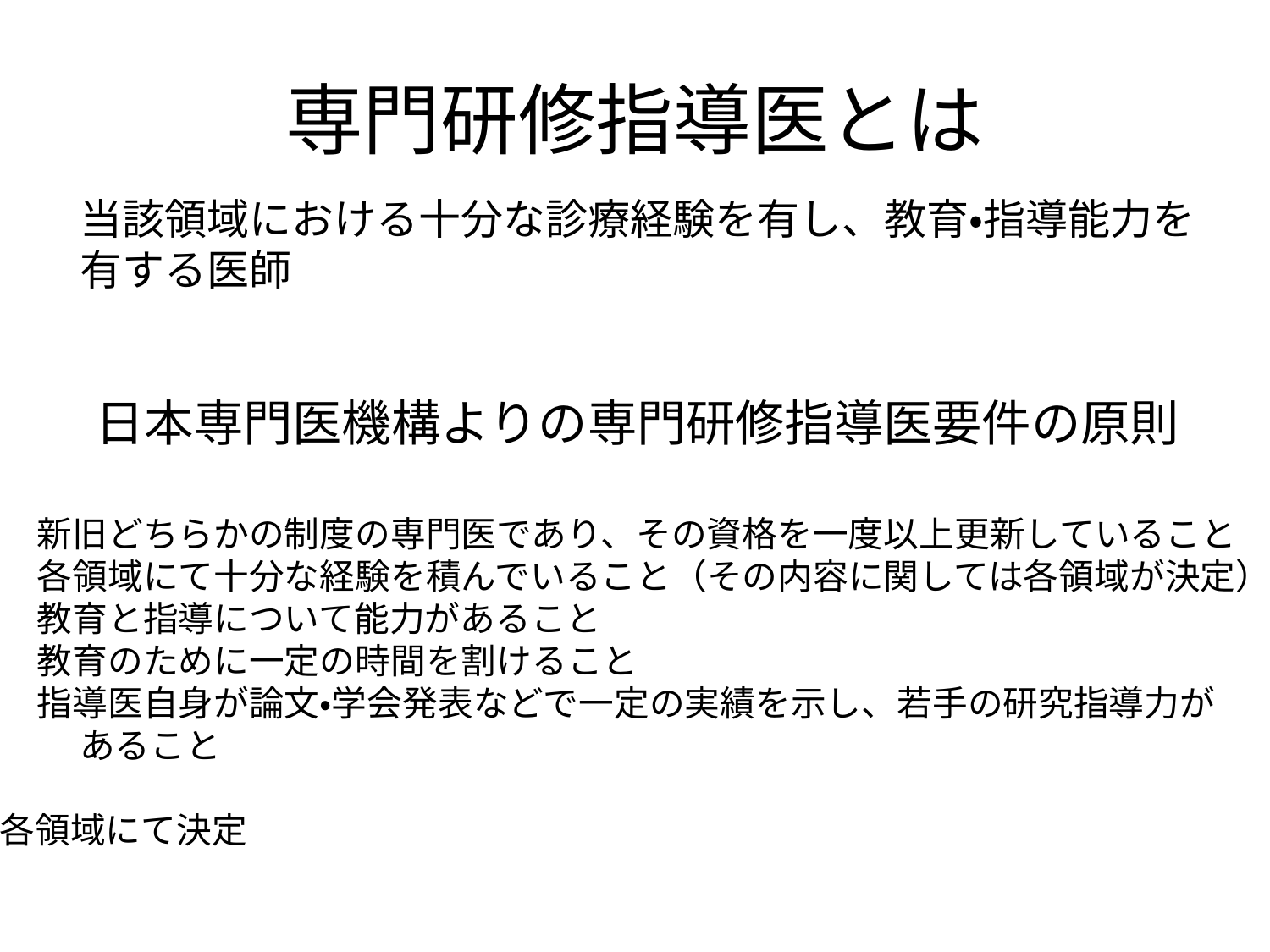

# 専門研修指導医とは
当該領域における十分な診療経験を有し、教育・指導能力を
有する医師
日本専門医機構よりの専門研修指導医要件の原則
新旧どちらかの制度の専門医であり、その資格を一度以上更新していること
各領域にて十分な経験を積んでいること（その内容に関しては各領域が決定）
教育と指導について能力があること
教育のために一定の時間を割けること
指導医自身が論文・学会発表などで一定の実績を示し、若手の研究指導力が
　　　あること

*各領域にて決定